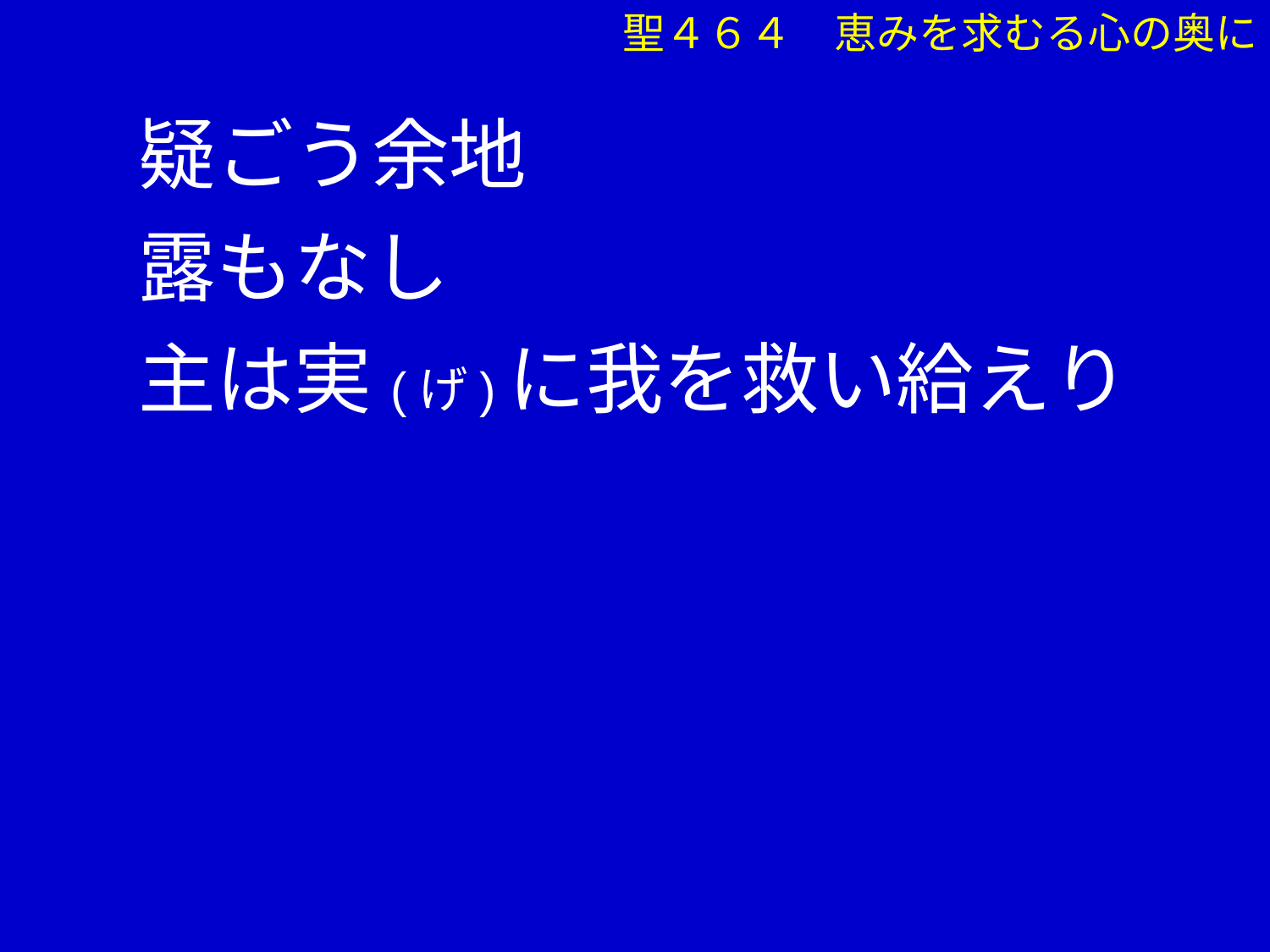

聖４６４　恵みを求むる心の奥に
疑ごう余地
露もなし
主は実(げ)に我を救い給えり